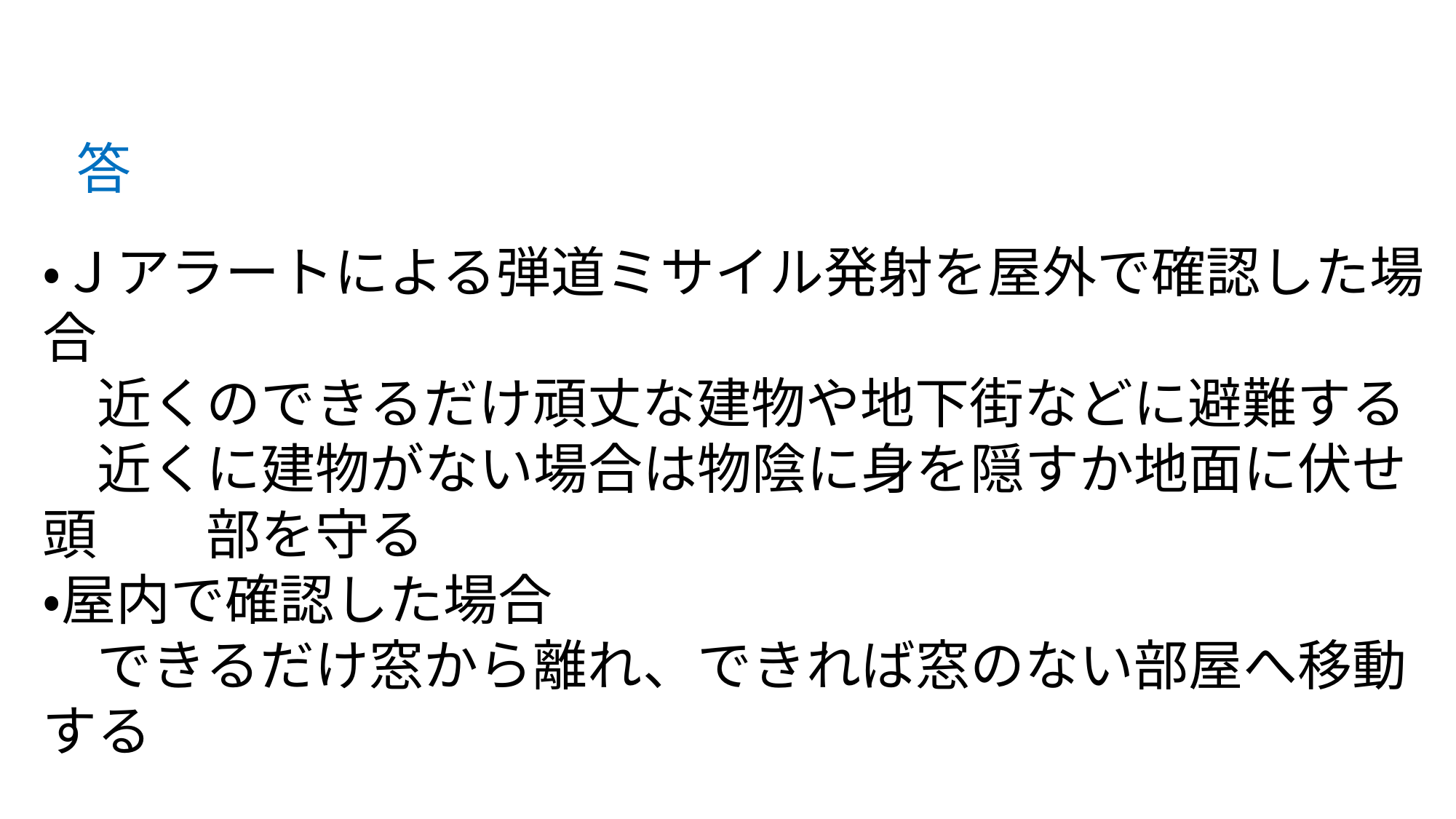

答
・Ｊアラートによる弾道ミサイル発射を屋外で確認した場合
　近くのできるだけ頑丈な建物や地下街などに避難する
　近くに建物がない場合は物陰に身を隠すか地面に伏せ頭　　部を守る
・屋内で確認した場合
　できるだけ窓から離れ、できれば窓のない部屋へ移動する